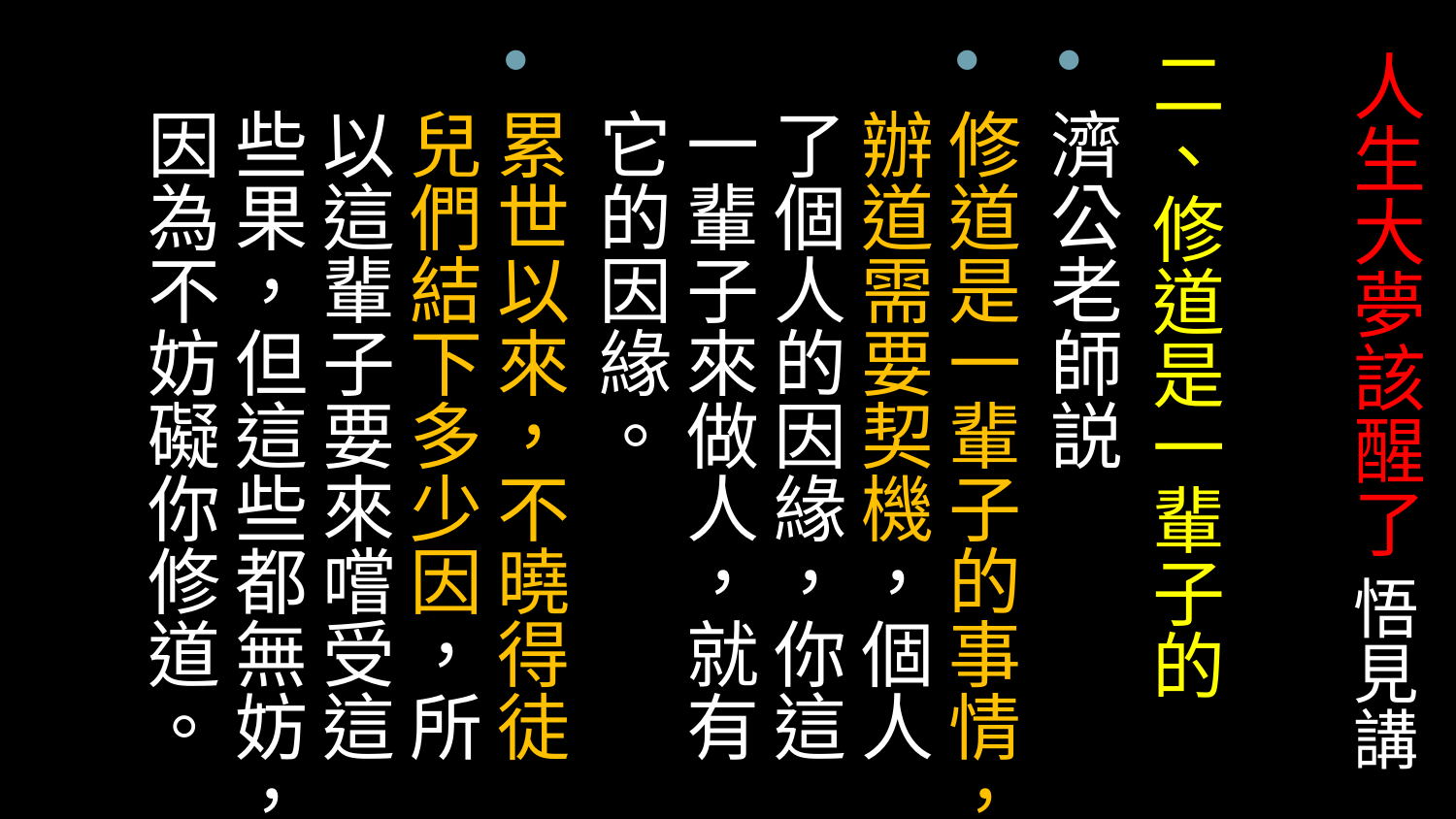

二、修道是一輩子的
濟公老師説
修道是一輩子的事情，辦道需要契機，個人了個人的因緣，你這一輩子來做人，就有它的因緣。
累世以來，不曉得徒兒們結下多少因，所以這輩子要來嚐受這些果，但這些都無妨，因為不妨礙你修道。

# 人生大夢該醒了 悟見講